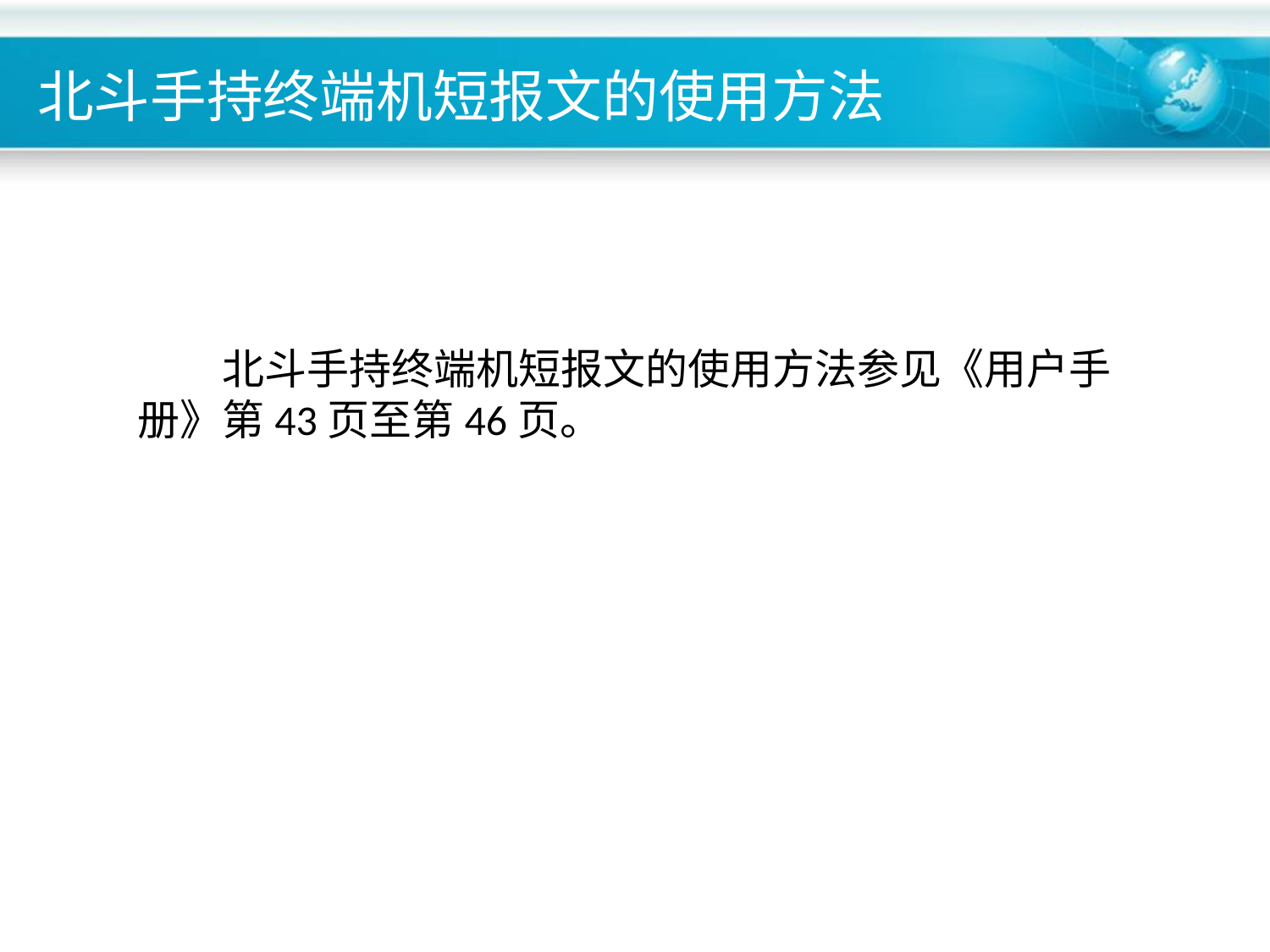

北斗手持终端机短报文的使用方法
　　北斗手持终端机短报文的使用方法参见《用户手册》第43页至第46页。